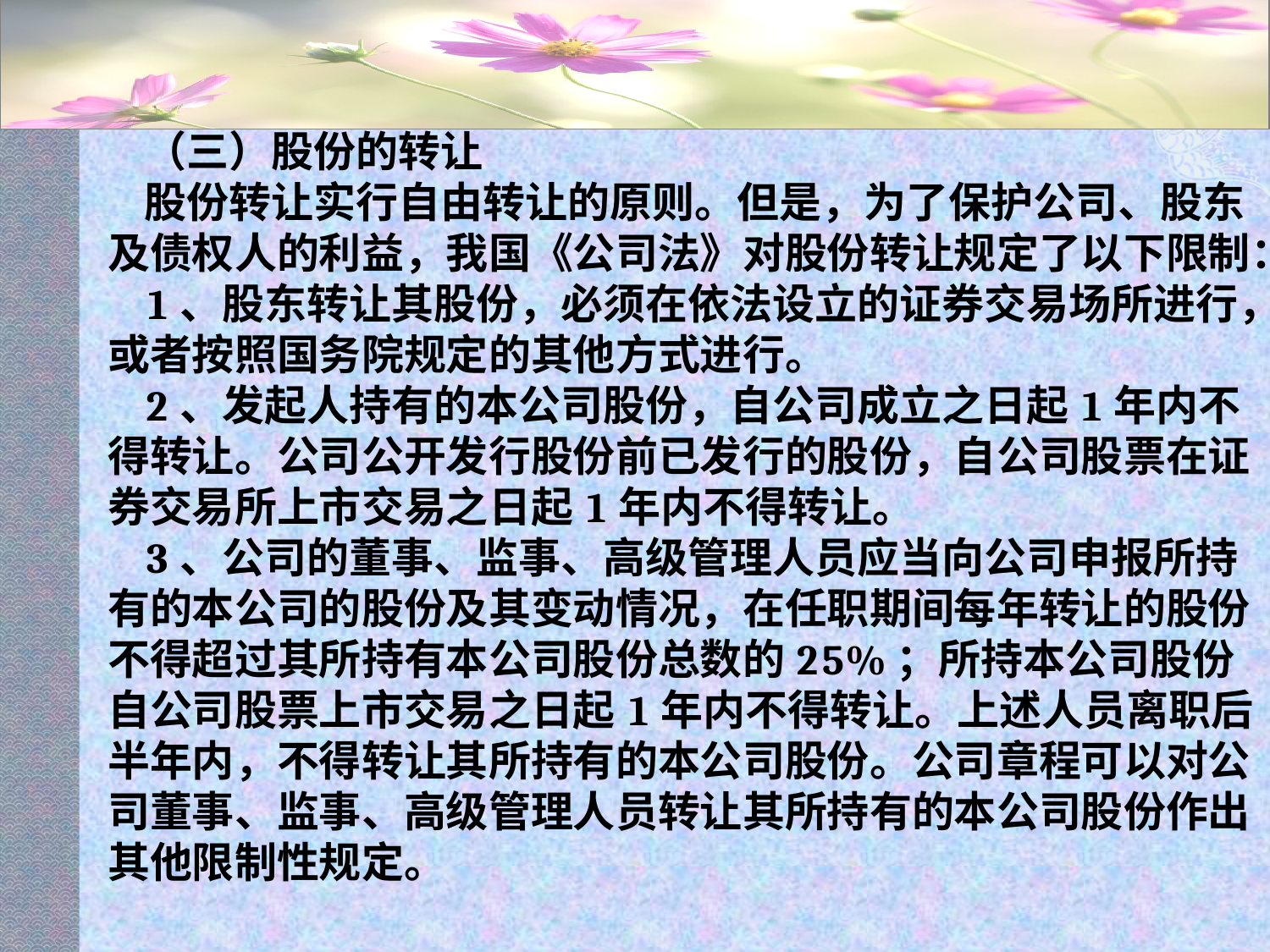

#

（三）股份的转让
股份转让实行自由转让的原则。但是，为了保护公司、股东及债权人的利益，我国《公司法》对股份转让规定了以下限制：
1、股东转让其股份，必须在依法设立的证券交易场所进行，或者按照国务院规定的其他方式进行。
2、发起人持有的本公司股份，自公司成立之日起1年内不得转让。公司公开发行股份前已发行的股份，自公司股票在证券交易所上市交易之日起1年内不得转让。
3、公司的董事、监事、高级管理人员应当向公司申报所持有的本公司的股份及其变动情况，在任职期间每年转让的股份不得超过其所持有本公司股份总数的25%；所持本公司股份自公司股票上市交易之日起1年内不得转让。上述人员离职后半年内，不得转让其所持有的本公司股份。公司章程可以对公司董事、监事、高级管理人员转让其所持有的本公司股份作出其他限制性规定。